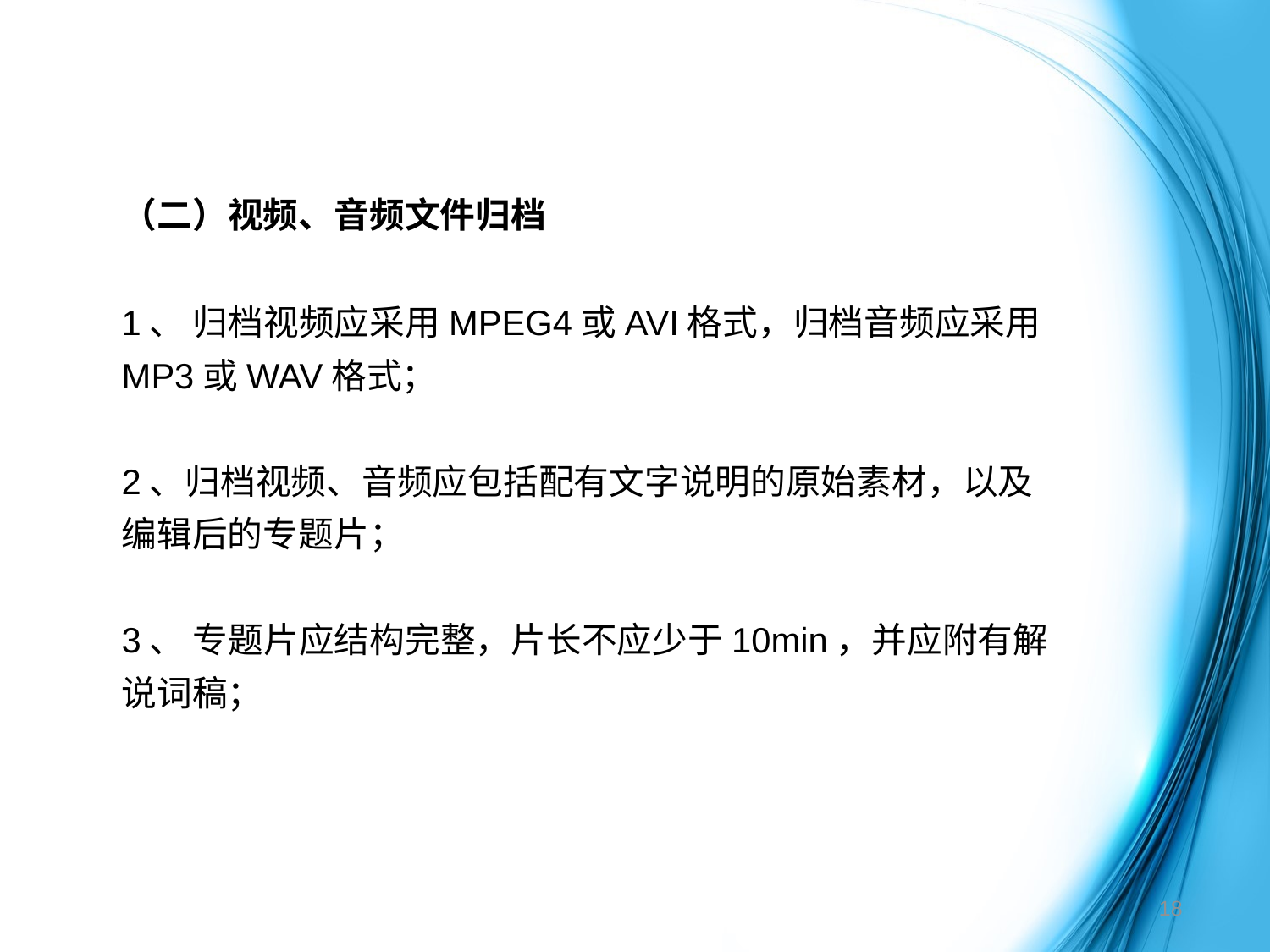

（二）视频、音频文件归档

1、 归档视频应采用MPEG4或AVI格式，归档音频应采用
MP3或WAV格式；

2、归档视频、音频应包括配有文字说明的原始素材，以及
编辑后的专题片；

3、 专题片应结构完整，片长不应少于10min，并应附有解
说词稿；
18